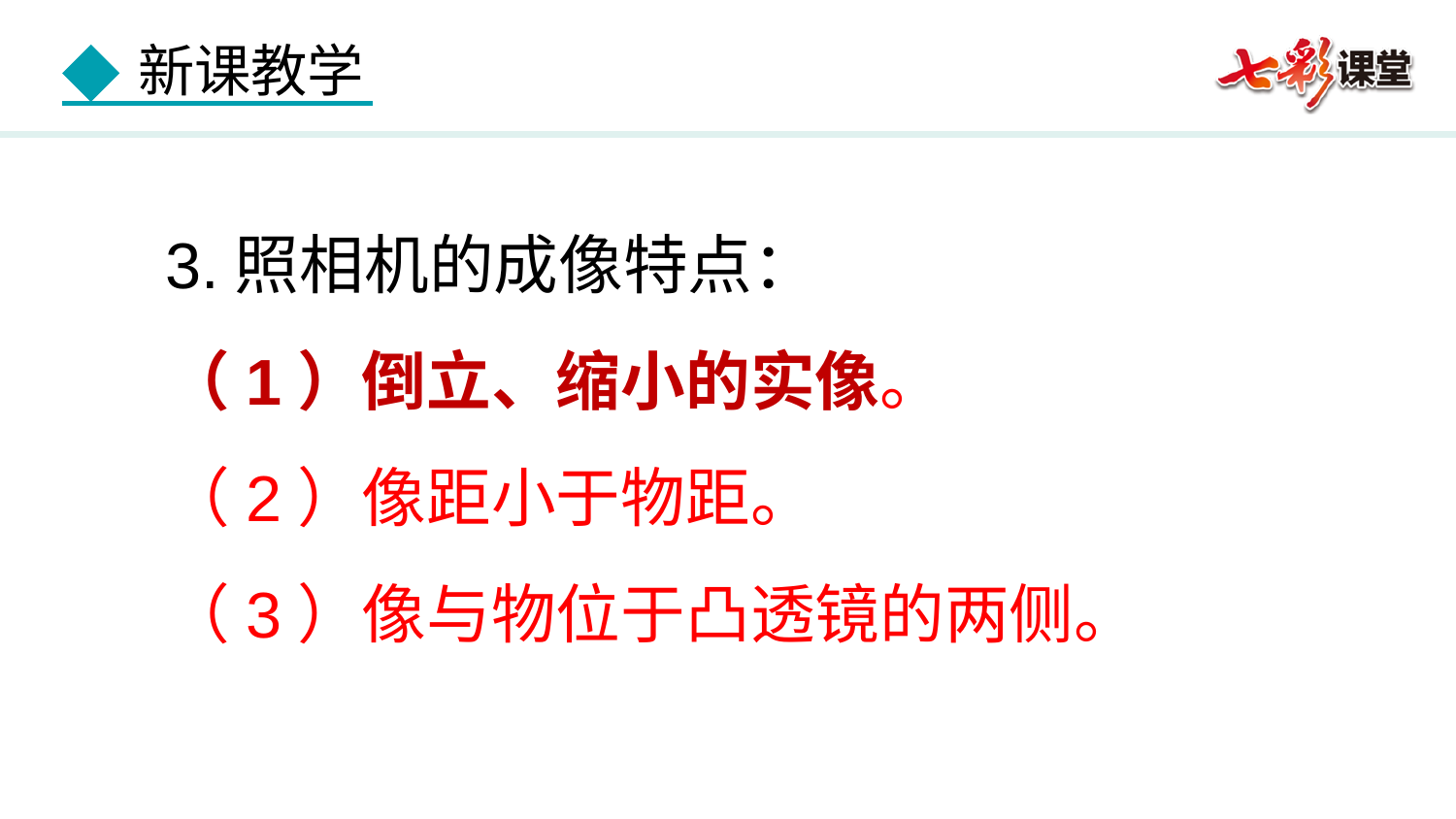

3.照相机的成像特点：
（1）倒立、缩小的实像。
（2）像距小于物距。
（3）像与物位于凸透镜的两侧。